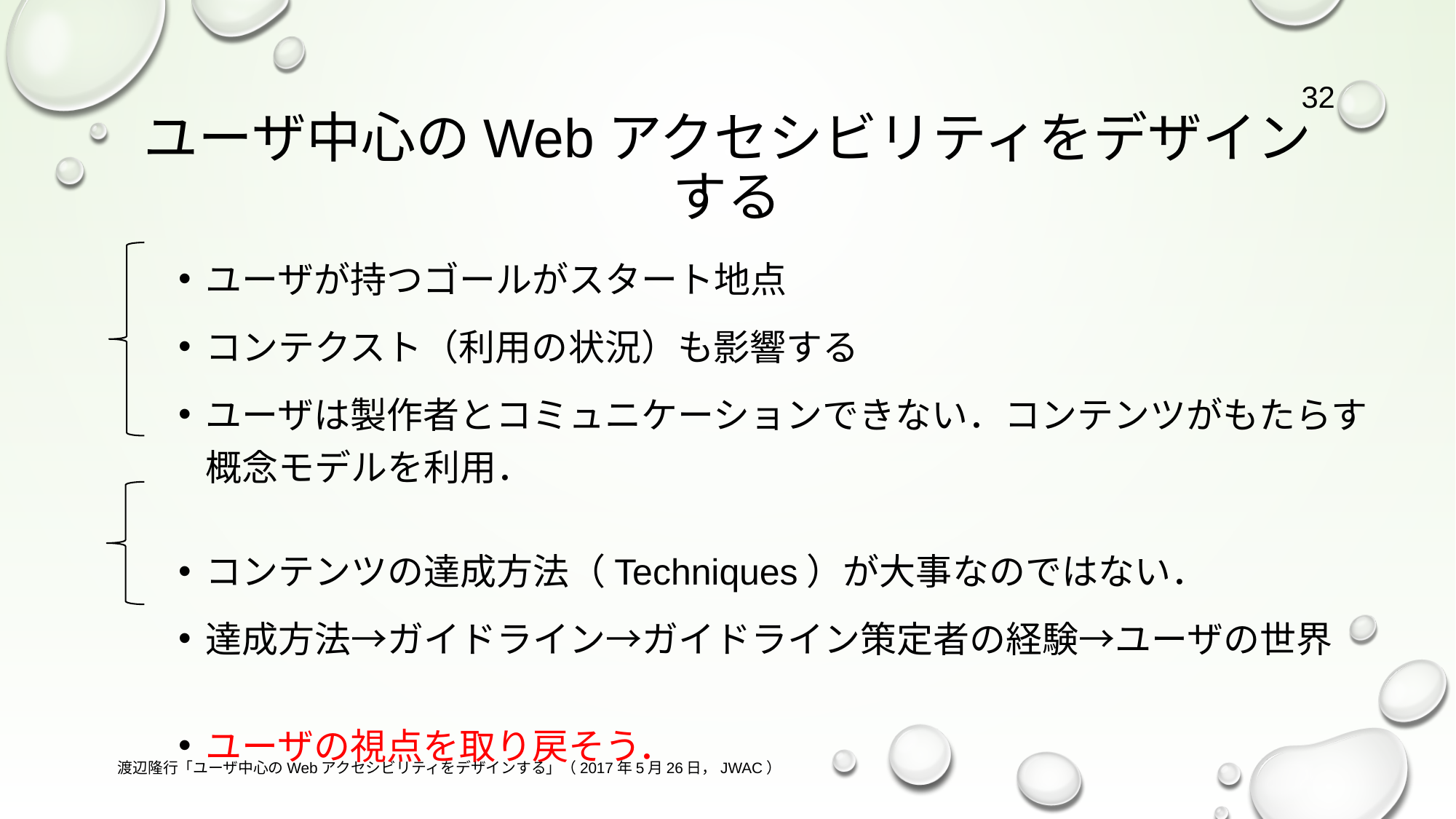

# ユーザ中心のWebアクセシビリティをデザインする
32

ユーザが持つゴールがスタート地点
コンテクスト（利用の状況）も影響する
ユーザは製作者とコミュニケーションできない．コンテンツがもたらす概念モデルを利用．

コンテンツの達成方法（Techniques）が大事なのではない．
達成方法→ガイドライン→ガイドライン策定者の経験→ユーザの世界

ユーザの視点を取り戻そう．

渡辺隆行「ユーザ中心のWebアクセシビリティをデザインする」（2017年5月26日，JWAC）